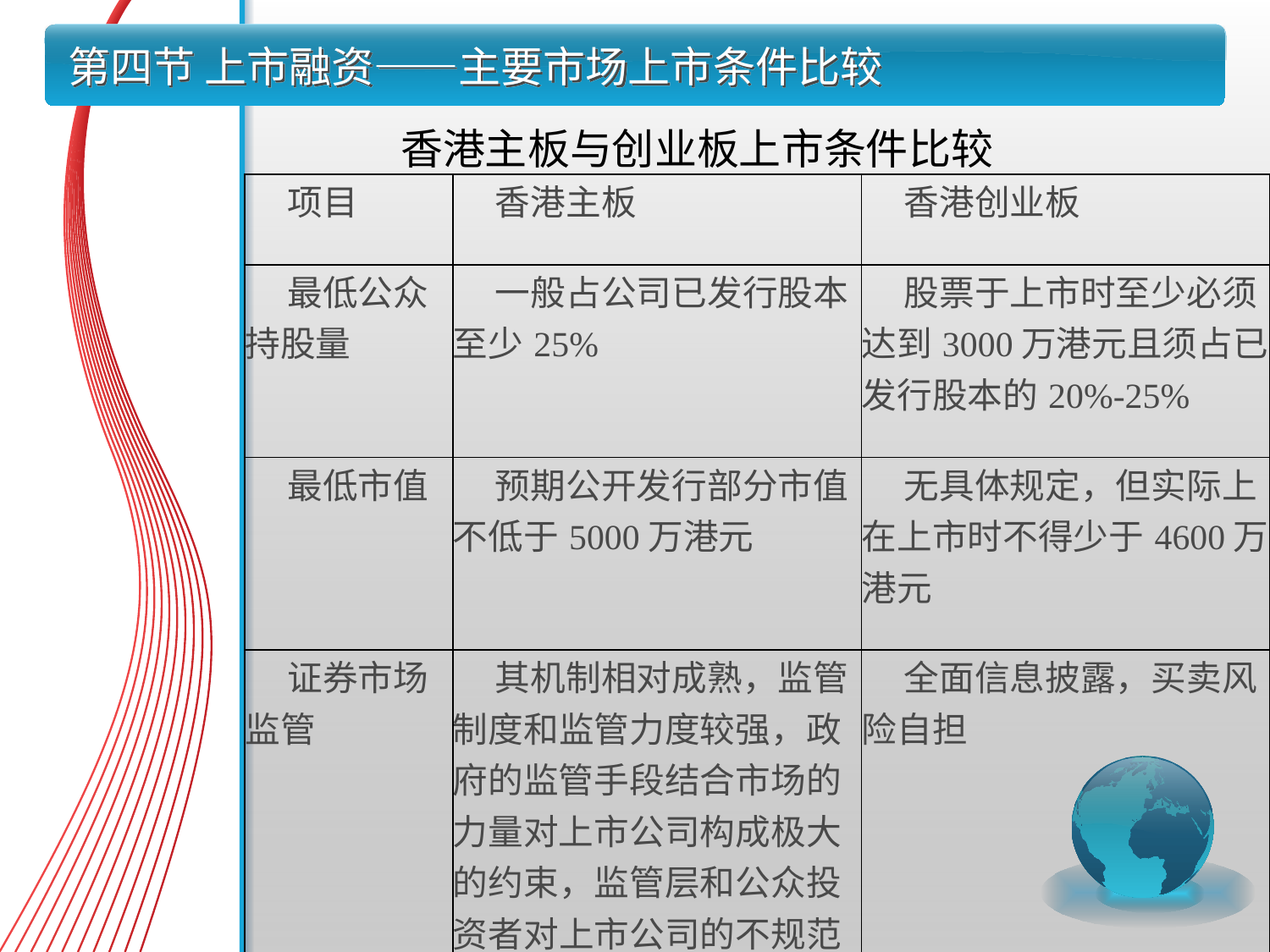

# 第四节 上市融资——主要市场上市条件比较
香港主板与创业板上市条件比较
| 项目 | 香港主板 | 香港创业板 |
| --- | --- | --- |
| 最低公众持股量 | 一般占公司已发行股本至少25% | 股票于上市时至少必须达到3000万港元且须占已发行股本的20%-25% |
| 最低市值 | 预期公开发行部分市值不低于5000万港元 | 无具体规定，但实际上在上市时不得少于4600万港元 |
| 证券市场监管 | 其机制相对成熟，监管制度和监管力度较强，政府的监管手段结合市场的力量对上市公司构成极大的约束，监管层和公众投资者对上市公司的不规范问题则反应比较突出。 | 全面信息披露，买卖风险自担 |